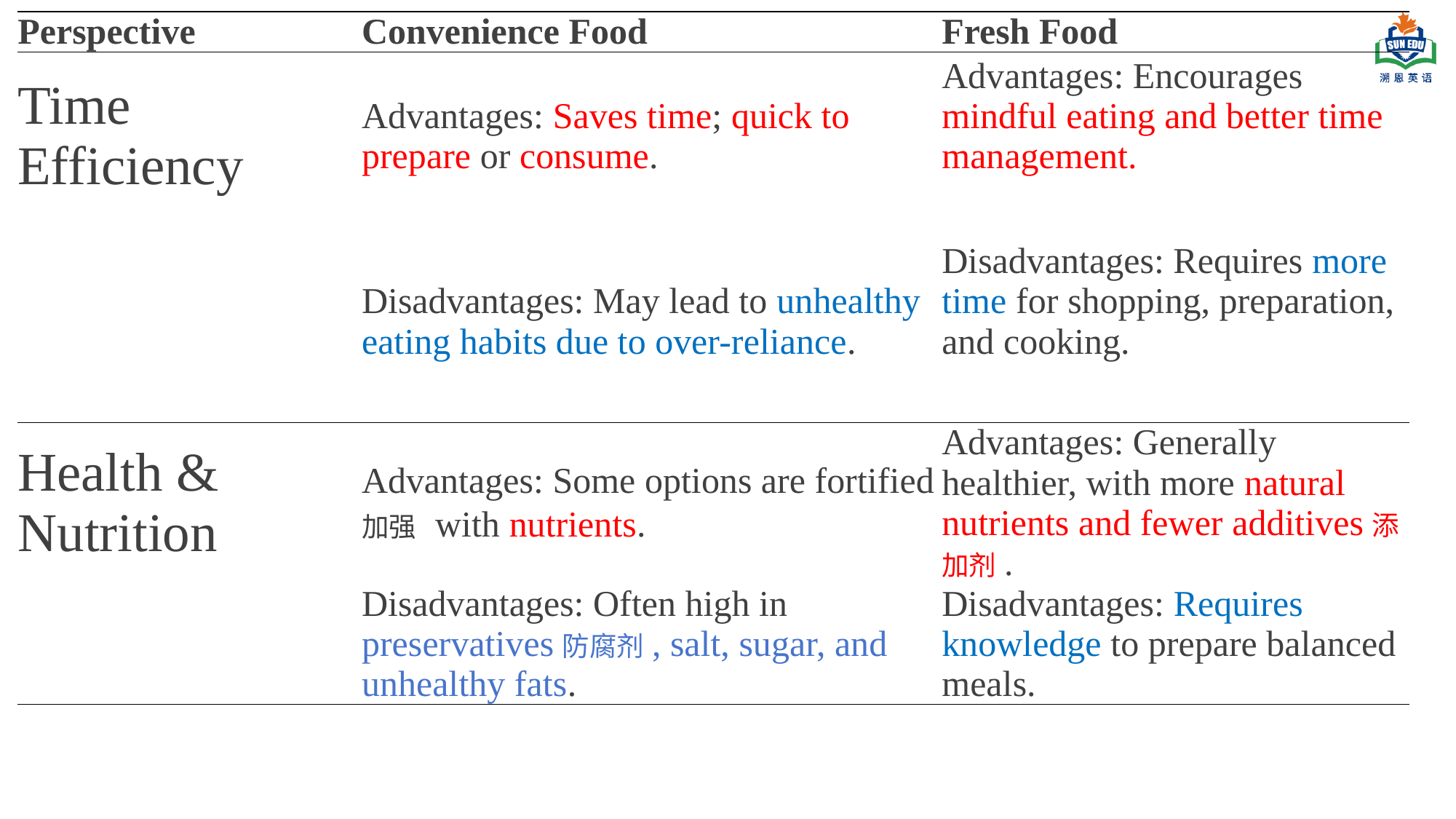

| Perspective | Convenience Food | Fresh Food |
| --- | --- | --- |
| Time Efficiency | Advantages: Saves time; quick to prepare or consume. | Advantages: Encourages mindful eating and better time management. |
|  | Disadvantages: May lead to unhealthy eating habits due to over-reliance. | Disadvantages: Requires more time for shopping, preparation, and cooking. |
| Health & Nutrition | Advantages: Some options are fortified加强 with nutrients. | Advantages: Generally healthier, with more natural nutrients and fewer additives添加剂. |
|  | Disadvantages: Often high in preservatives防腐剂, salt, sugar, and unhealthy fats. | Disadvantages: Requires knowledge to prepare balanced meals. |